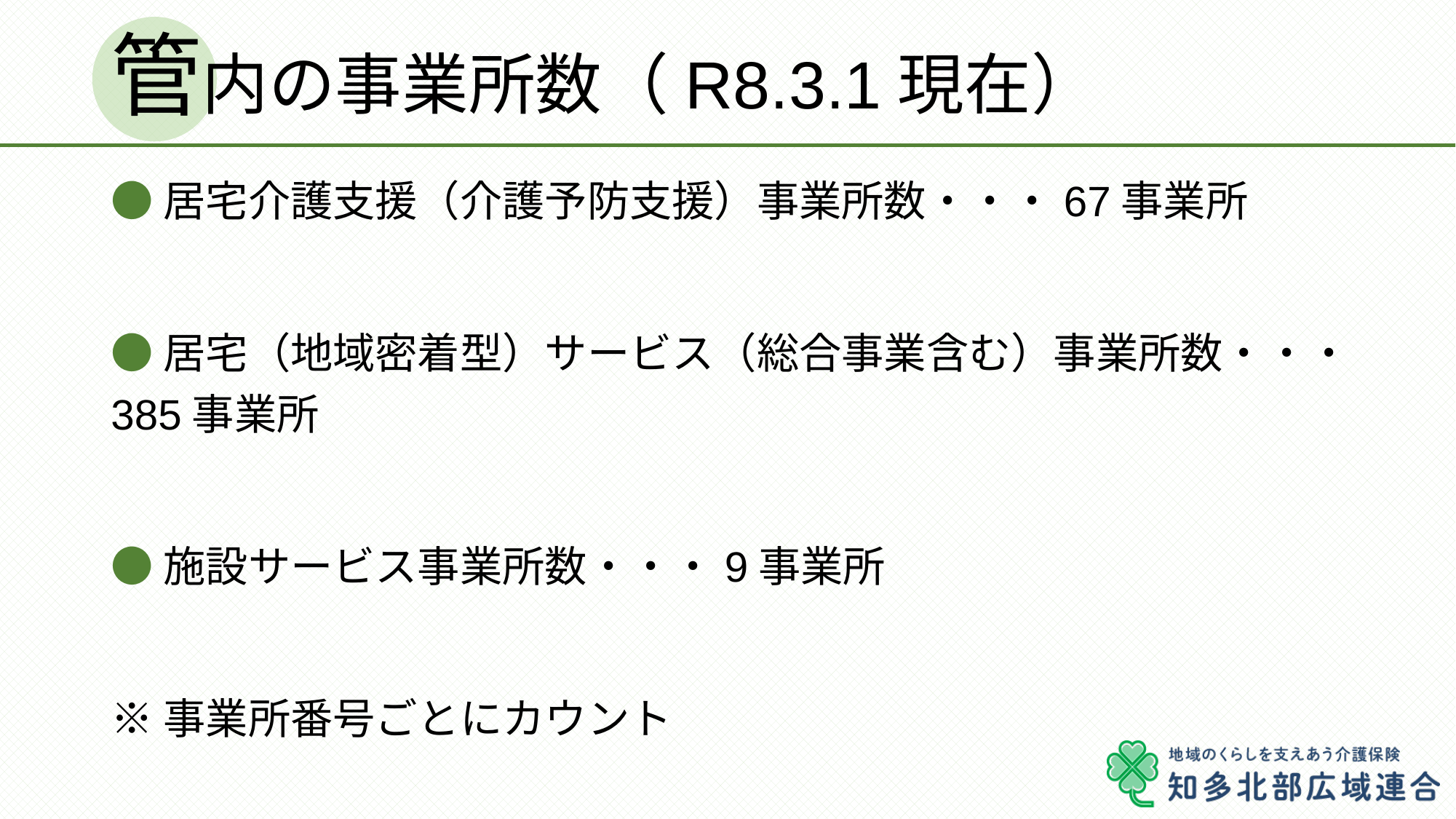

# 管内の事業所数（R8.3.1現在）
●居宅介護支援（介護予防支援）事業所数・・・67事業所

●居宅（地域密着型）サービス（総合事業含む）事業所数・・・385事業所

●施設サービス事業所数・・・9事業所

※事業所番号ごとにカウント